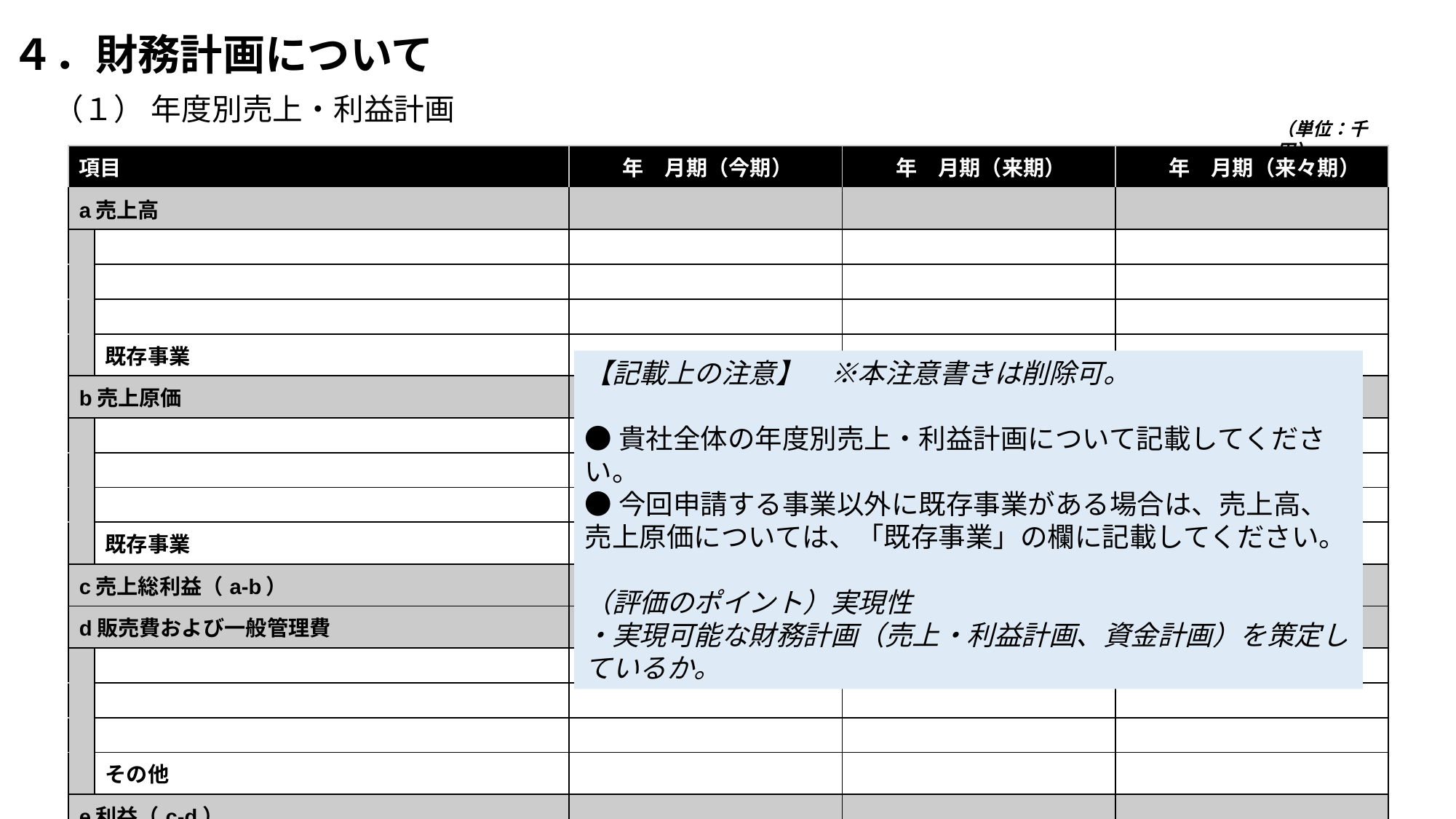

# ４．財務計画について 　（１） 年度別売上・利益計画
（単位：千円）
| 項目 |  | 年　月期（今期） | 年　月期（来期） | 年　月期（来々期） |
| --- | --- | --- | --- | --- |
| a売上高 |  |  |  |  |
|  |  |  |  |  |
|  |  |  |  |  |
|  |  |  |  |  |
|  | 既存事業 |  |  |  |
| b売上原価 |  |  |  |  |
|  |  |  |  |  |
|  |  |  |  |  |
|  |  |  |  |  |
|  | 既存事業 |  |  |  |
| c売上総利益（a-b） |  |  |  |  |
| d販売費および一般管理費 |  |  |  |  |
|  |  |  |  |  |
|  |  |  |  |  |
|  |  |  |  |  |
|  | その他 |  |  |  |
| e利益（c-d） |  |  |  |  |
【記載上の注意】　※本注意書きは削除可。

●貴社全体の年度別売上・利益計画について記載してください。
●今回申請する事業以外に既存事業がある場合は、売上高、売上原価については、「既存事業」の欄に記載してください。

（評価のポイント）実現性
・実現可能な財務計画（売上・利益計画、資金計画）を策定しているか。